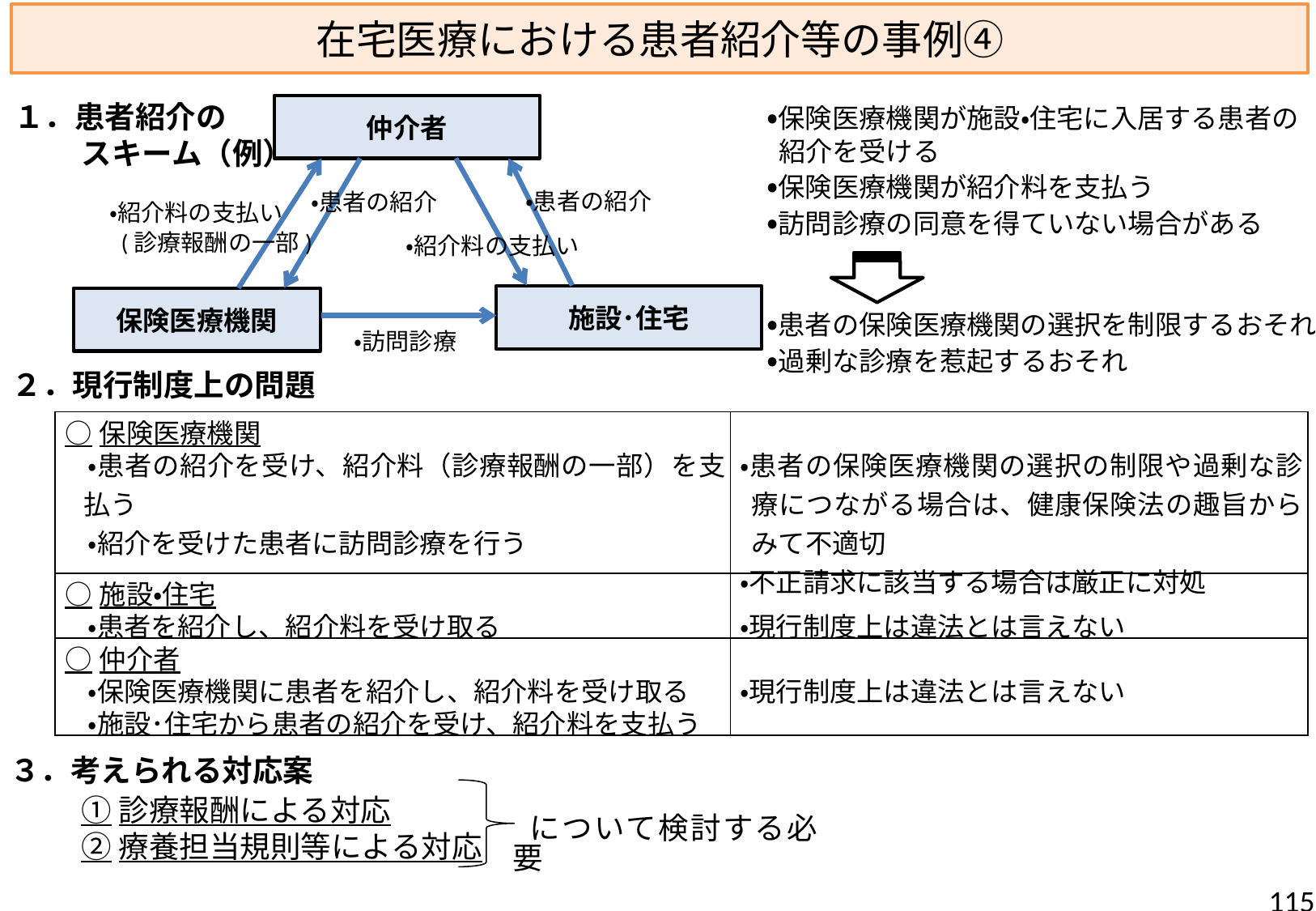

# 在宅医療における患者紹介等の事例④
１．患者紹介の
　　 スキーム（例）
・保険医療機関が施設・住宅に入居する患者の紹介を受ける
・保険医療機関が紹介料を支払う
・訪問診療の同意を得ていない場合がある

・患者の保険医療機関の選択を制限するおそれ
・過剰な診療を惹起するおそれ

仲介者
・患者の紹介
・患者の紹介
・紹介料の支払い
(診療報酬の一部)
・紹介料の支払い
施設･住宅
保険医療機関
・訪問診療

２．現行制度上の問題
| ○保険医療機関 |  |
| --- | --- |
| ・患者の紹介を受け、紹介料（診療報酬の一部）を支払う ・紹介を受けた患者に訪問診療を行う | ・患者の保険医療機関の選択の制限や過剰な診療につながる場合は、健康保険法の趣旨からみて不適切 ・不正請求に該当する場合は厳正に対処 |
| ○施設・住宅 |  |
| ・患者を紹介し、紹介料を受け取る | ・現行制度上は違法とは言えない |
| ○仲介者 |  |
| ・保険医療機関に患者を紹介し、紹介料を受け取る | ・現行制度上は違法とは言えない |
| ・施設･住宅から患者の紹介を受け、紹介料を支払う |  |
３．考えられる対応案

①診療報酬による対応
②療養担当規則等による対応
　について検討する必要
115